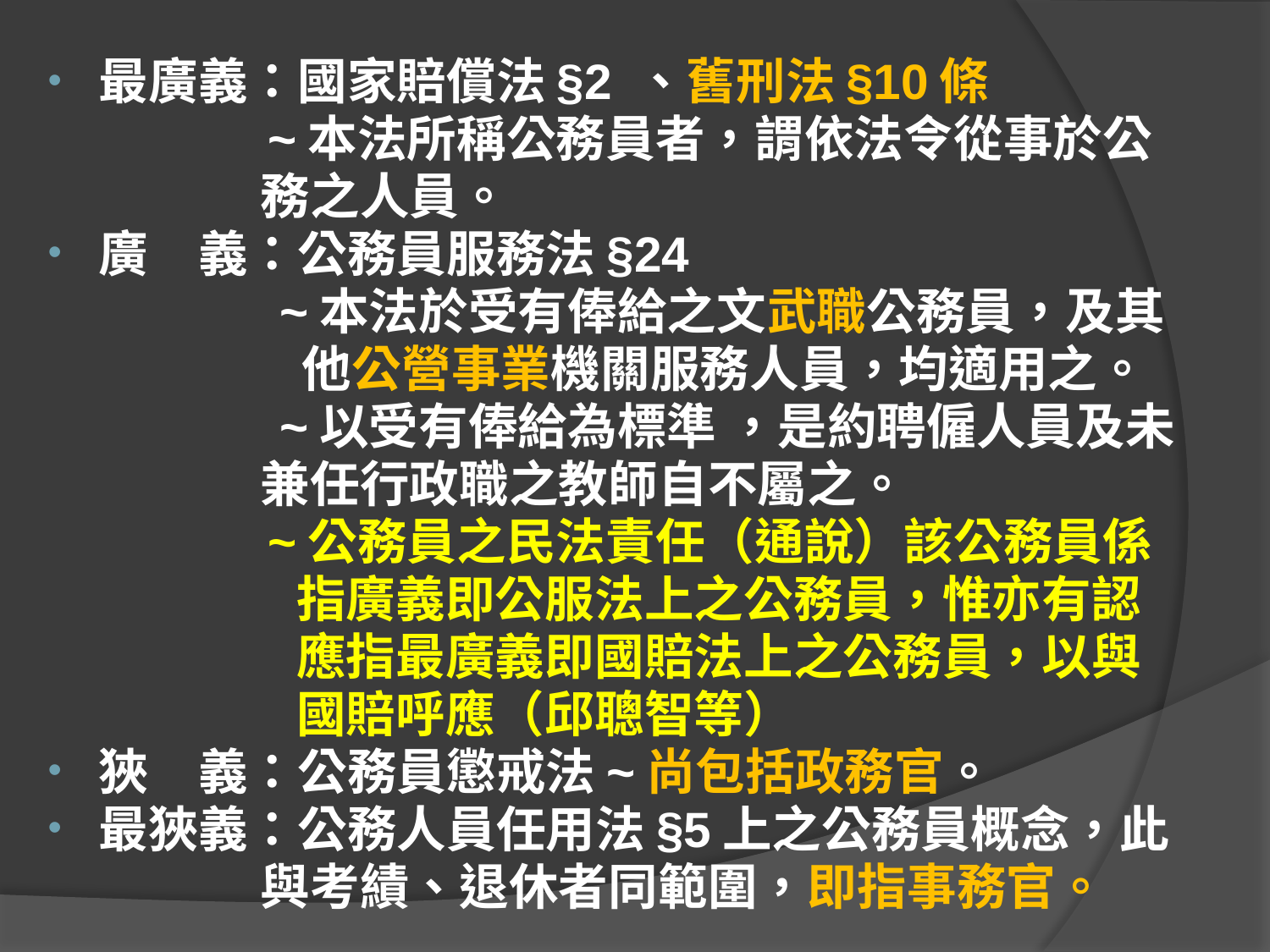

最廣義：國家賠償法§2 、舊刑法§10條
                ~本法所稱公務員者，謂依法令從事於公
                  務之人員。
廣　義：公務員服務法§24
　　　　  ~本法於受有俸給之文武職公務員，及其
   　　　　 他公營事業機關服務人員，均適用之。
　　　　  ~以受有俸給為標準 ，是約聘僱人員及未
                  兼任行政職之教師自不屬之。
                ~公務員之民法責任（通說）該公務員係
　　　　　指廣義即公服法上之公務員，惟亦有認
　　　　　應指最廣義即國賠法上之公務員，以與
　　　　　國賠呼應（邱聰智等）
狹　義：公務員懲戒法~尚包括政務官。
最狹義：公務人員任用法§5上之公務員概念，此
                  與考績、退休者同範圍，即指事務官。